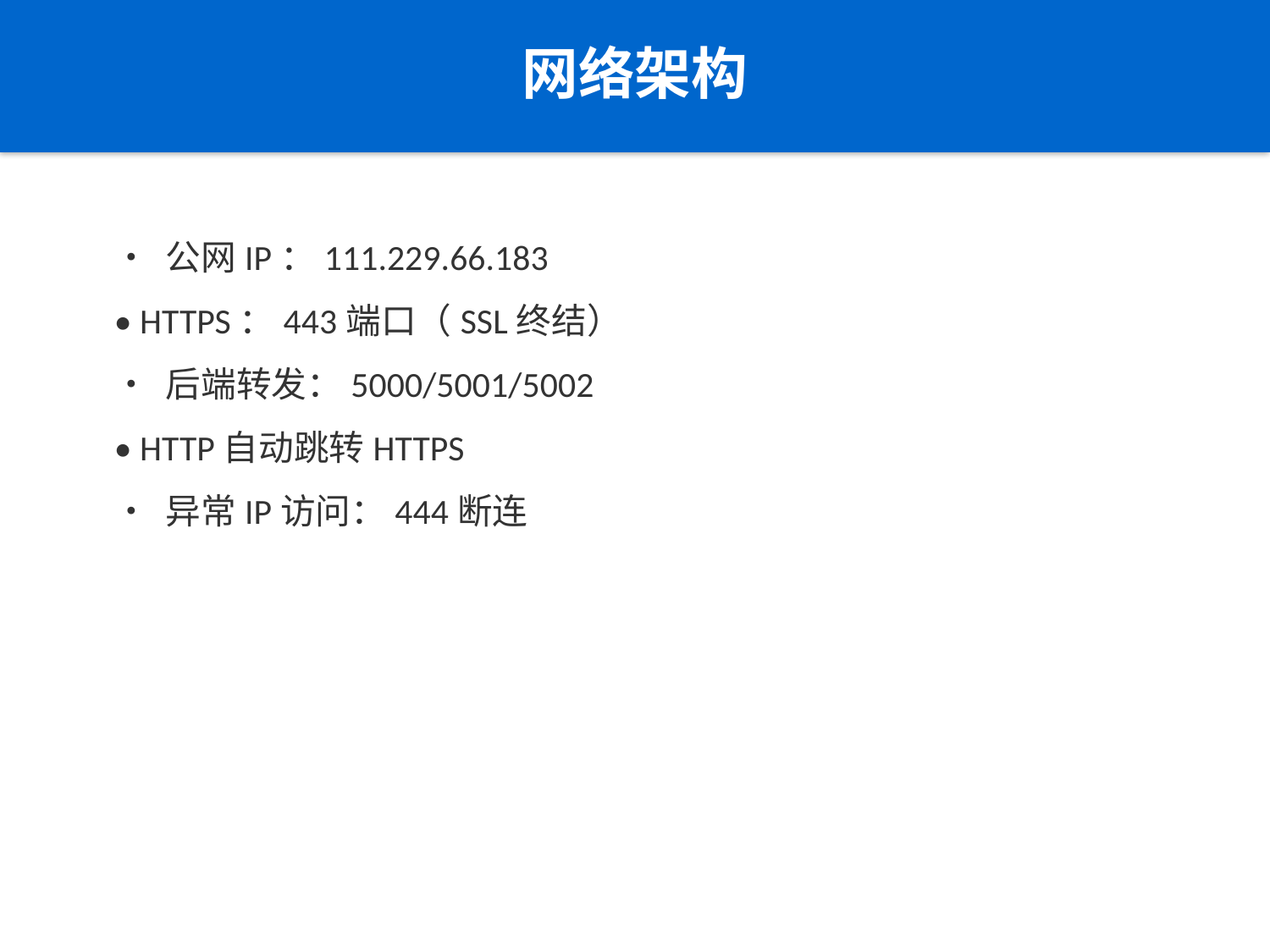

网络架构
• 公网IP：111.229.66.183
• HTTPS：443端口（SSL终结）
• 后端转发：5000/5001/5002
• HTTP自动跳转HTTPS
• 异常IP访问：444断连